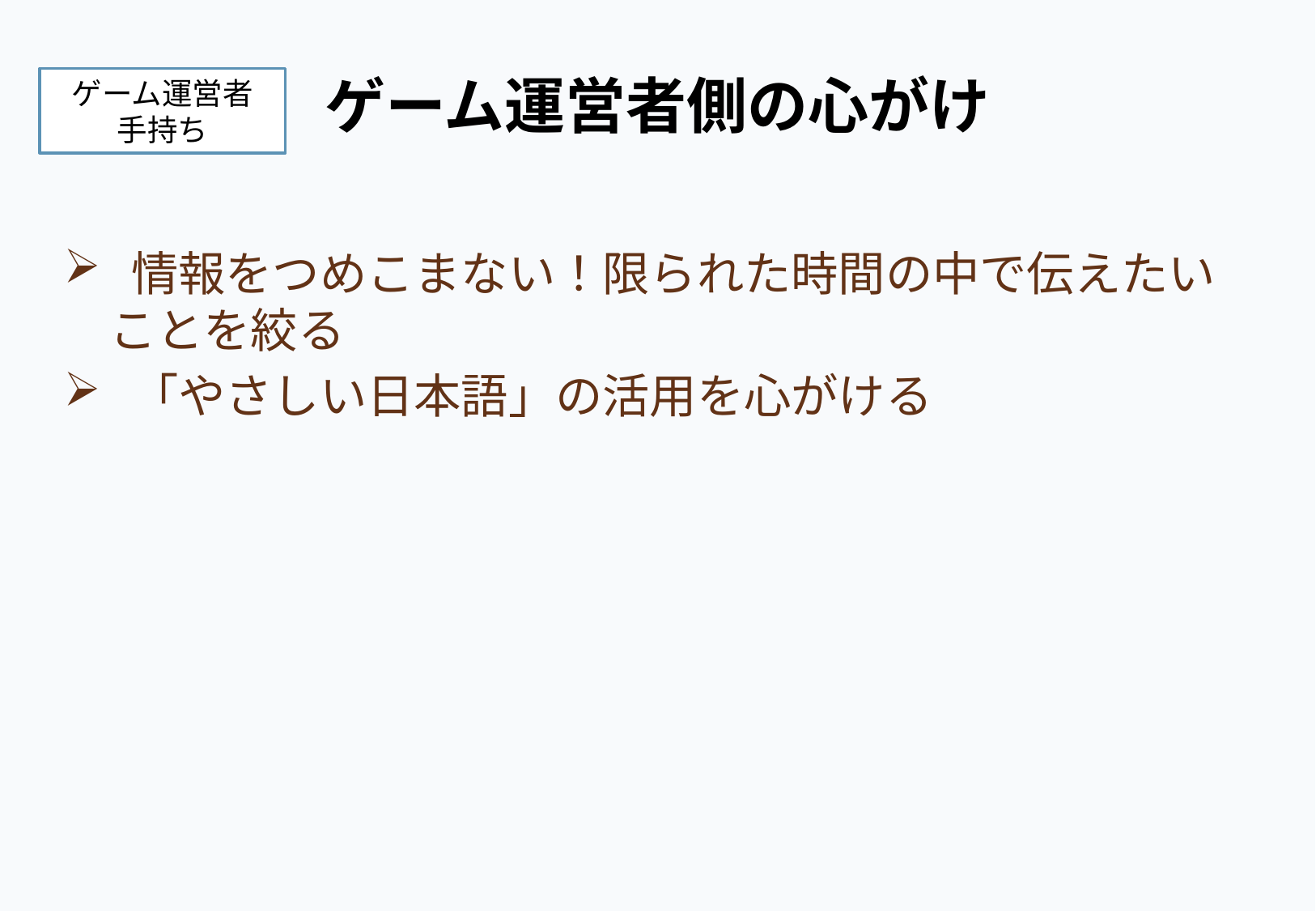

# ゲーム運営者側の心がけ
ゲーム運営者
手持ち
 情報をつめこまない！限られた時間の中で伝えたいことを絞る
 「やさしい日本語」の活用を心がける